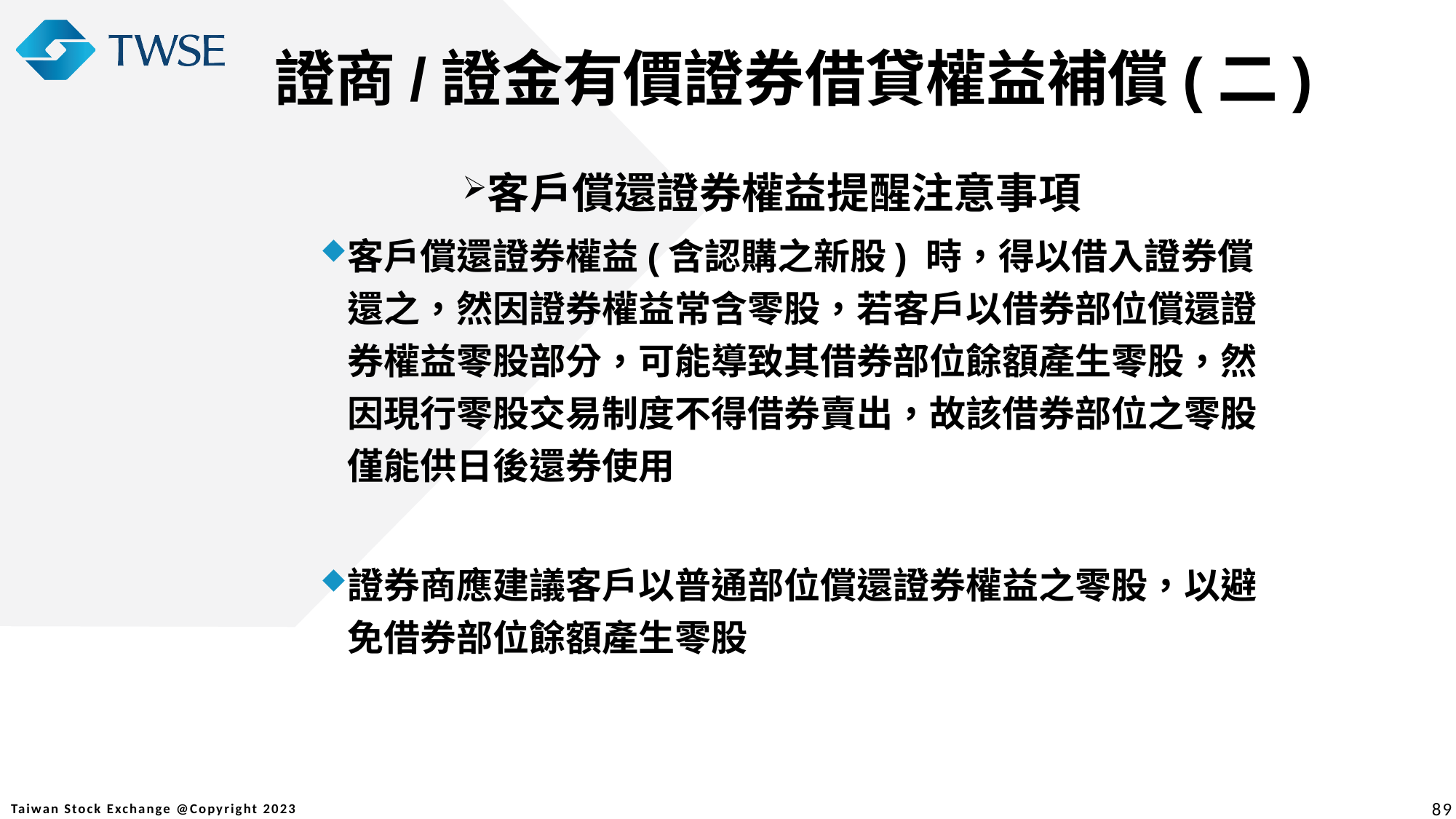

證商/證金有價證券借貸權益補償(二)
客戶償還證券權益提醒注意事項
客戶償還證券權益(含認購之新股) 時，得以借入證券償還之，然因證券權益常含零股，若客戶以借券部位償還證券權益零股部分，可能導致其借券部位餘額產生零股，然因現行零股交易制度不得借券賣出，故該借券部位之零股僅能供日後還券使用

證券商應建議客戶以普通部位償還證券權益之零股，以避免借券部位餘額產生零股

89